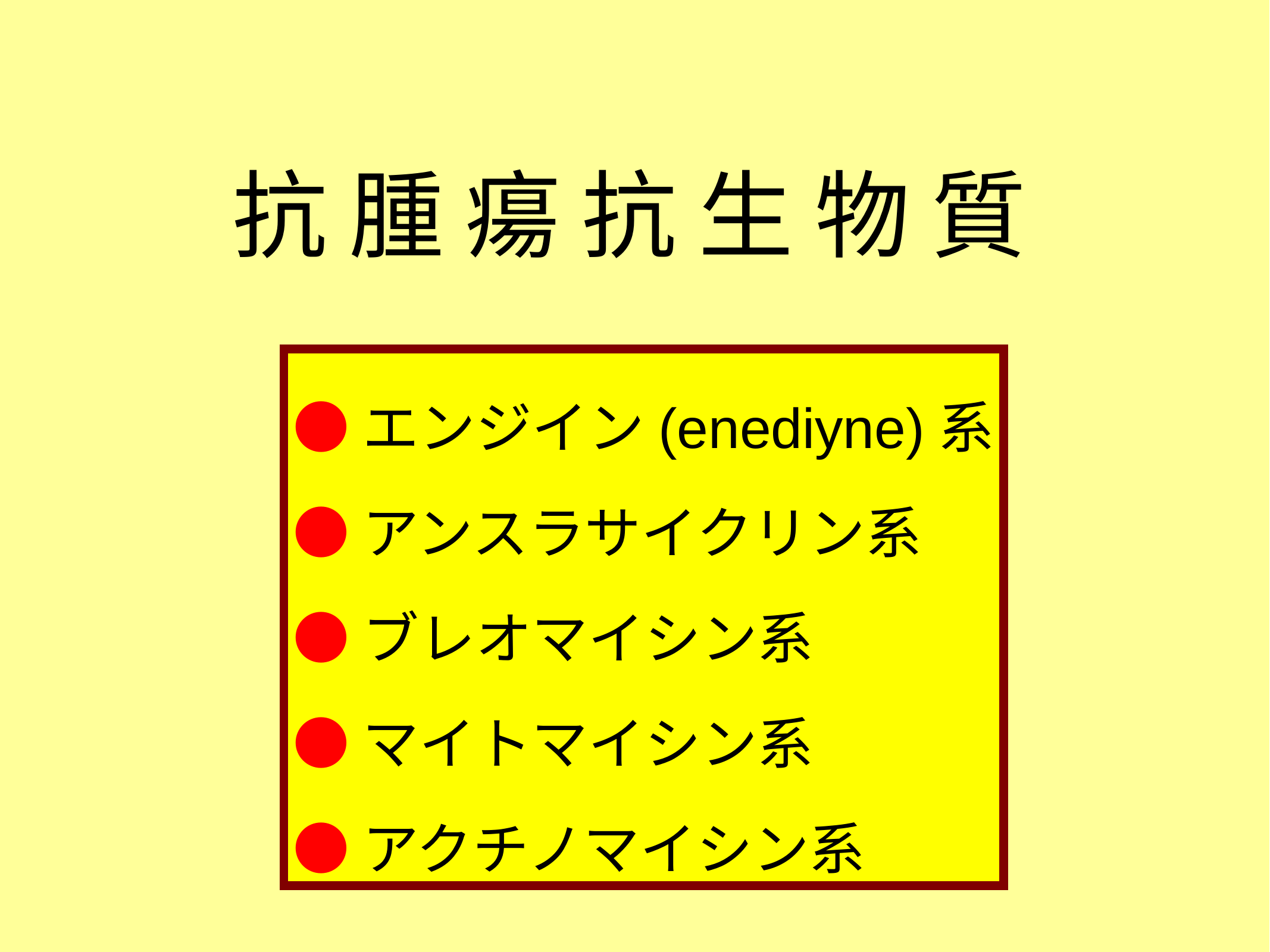

抗 腫 瘍 抗 生 物 質
●エンジイン(enediyne)系
●アンスラサイクリン系
●ブレオマイシン系
●マイトマイシン系
●アクチノマイシン系